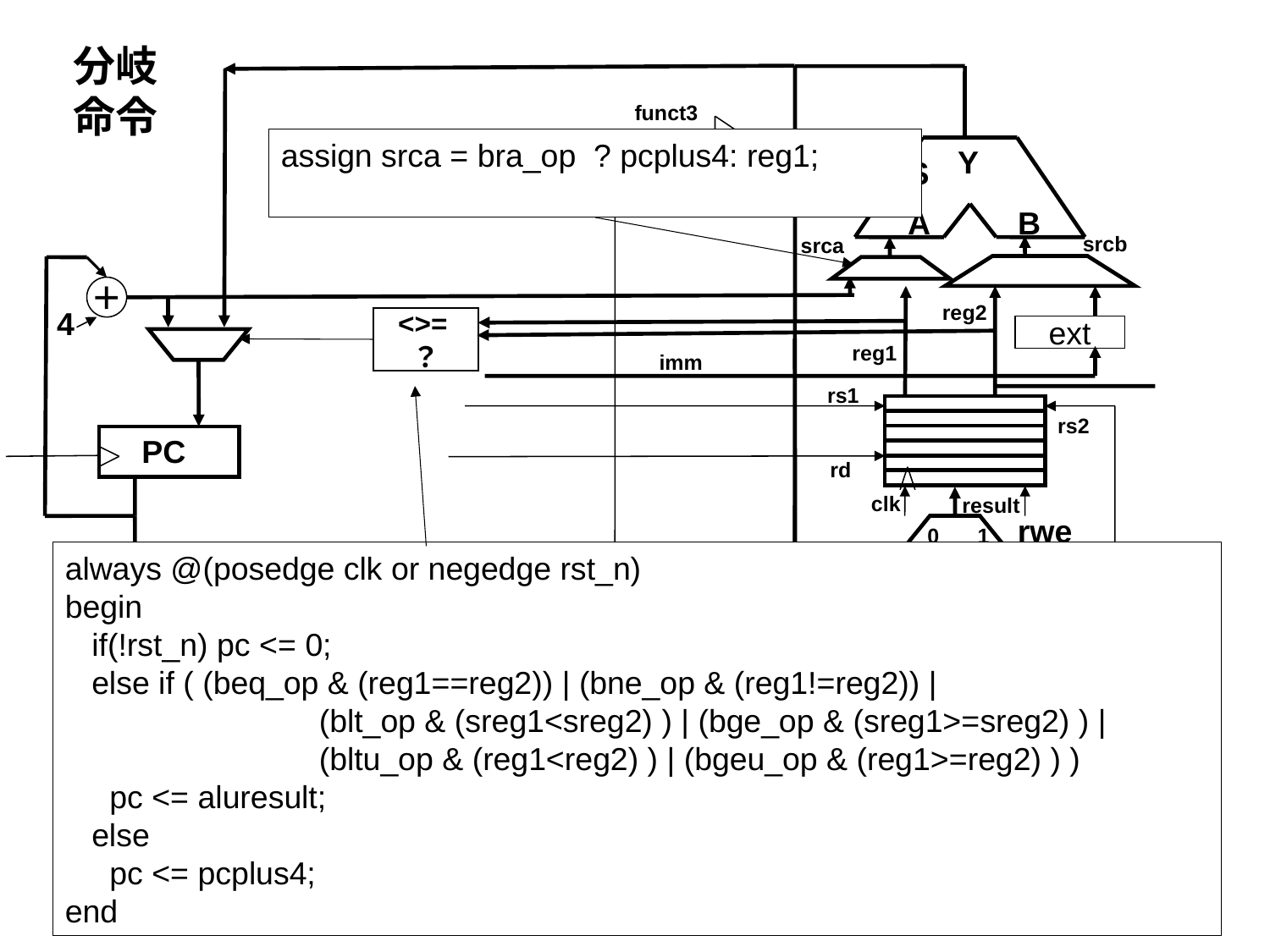

分岐
命令

funct3

assign srca = bra_op  ? pcplus4: reg1;

Y

S

ADD

A
B
srcb
srca

＋

reg2

4
<>=？
ext

reg1

imm

rs1

rs2

PC

rd

clk
result

rwe

0
1
always @(posedge clk or negedge rst_n)
begin
   if(!rst_n) pc <= 0;
   else if ( (beq_op & (reg1==reg2)) | (bne_op & (reg1!=reg2)) |
   		(blt_op & (sreg1<sreg2) ) | (bge_op & (sreg1>=sreg2) ) |
   		(bltu_op & (reg1<reg2) ) | (bgeu_op & (reg1>=reg2) ) )
     pc <= aluresult;
   else
     pc <= pcplus4;
end